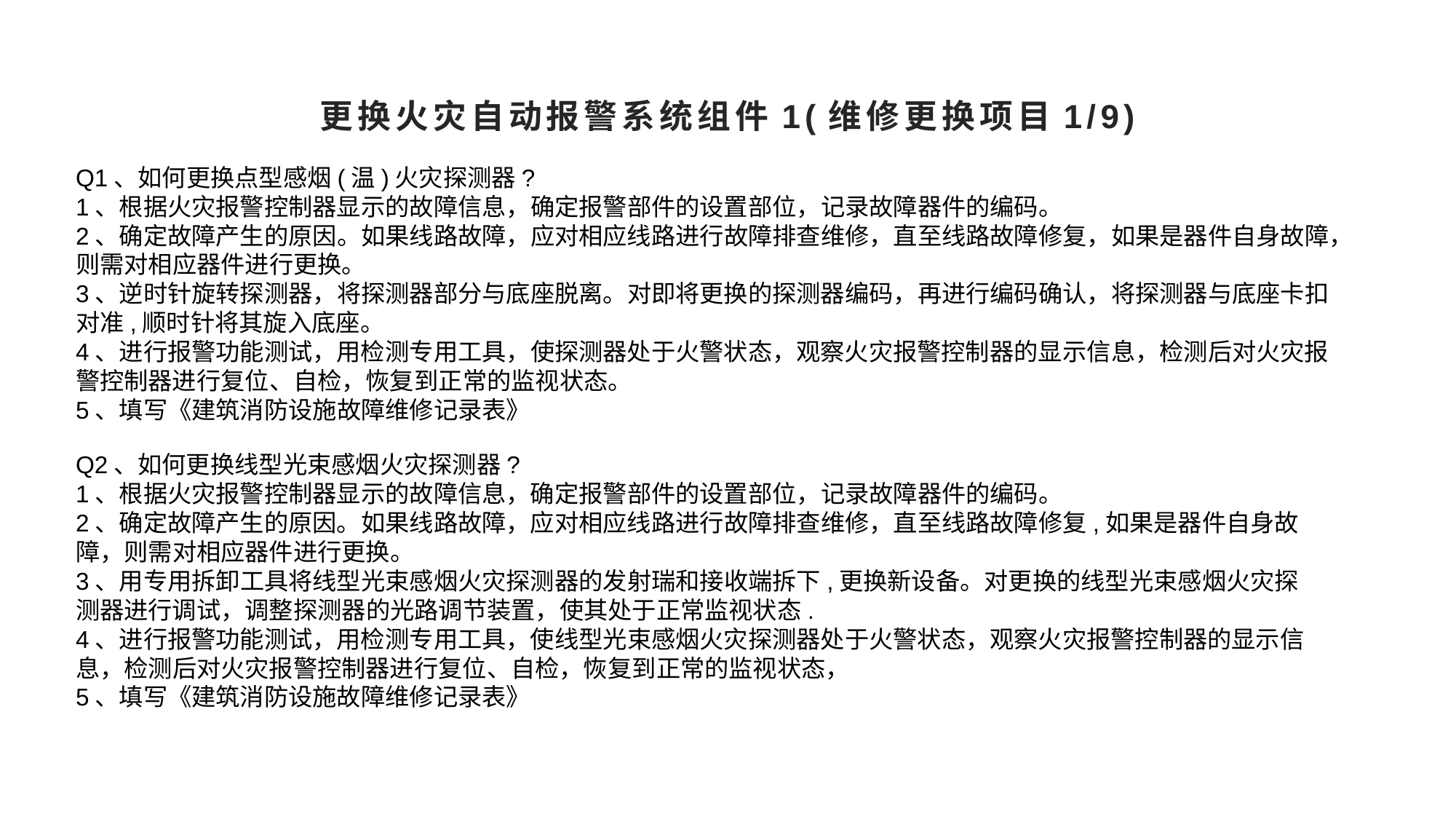

# 更换火灾自动报警系统组件1(维修更换项目1/9)
Q1、如何更换点型感烟(温)火灾探测器?
1、根据火灾报警控制器显示的故障信息，确定报警部件的设置部位，记录故障器件的编码。
2、确定故障产生的原因。如果线路故障，应对相应线路进行故障排查维修，直至线路故障修复，如果是器件自身故障，则需对相应器件进行更换。
3、逆时针旋转探测器，将探测器部分与底座脱离。对即将更换的探测器编码，再进行编码确认，将探测器与底座卡扣对准,顺时针将其旋入底座。
4、进行报警功能测试，用检测专用工具，使探测器处于火警状态，观察火灾报警控制器的显示信息，检测后对火灾报警控制器进行复位、自检，恢复到正常的监视状态。
5、填写《建筑消防设施故障维修记录表》
Q2、如何更换线型光束感烟火灾探测器?
1、根据火灾报警控制器显示的故障信息，确定报警部件的设置部位，记录故障器件的编码。
2、确定故障产生的原因。如果线路故障，应对相应线路进行故障排查维修，直至线路故障修复,如果是器件自身故障，则需对相应器件进行更换。
3、用专用拆卸工具将线型光束感烟火灾探测器的发射瑞和接收端拆下,更换新设备。对更换的线型光束感烟火灾探测器进行调试，调整探测器的光路调节装置，使其处于正常监视状态.
4、进行报警功能测试，用检测专用工具，使线型光束感烟火灾探测器处于火警状态，观察火灾报警控制器的显示信息，检测后对火灾报警控制器进行复位、自检，恢复到正常的监视状态，
5、填写《建筑消防设施故障维修记录表》
13